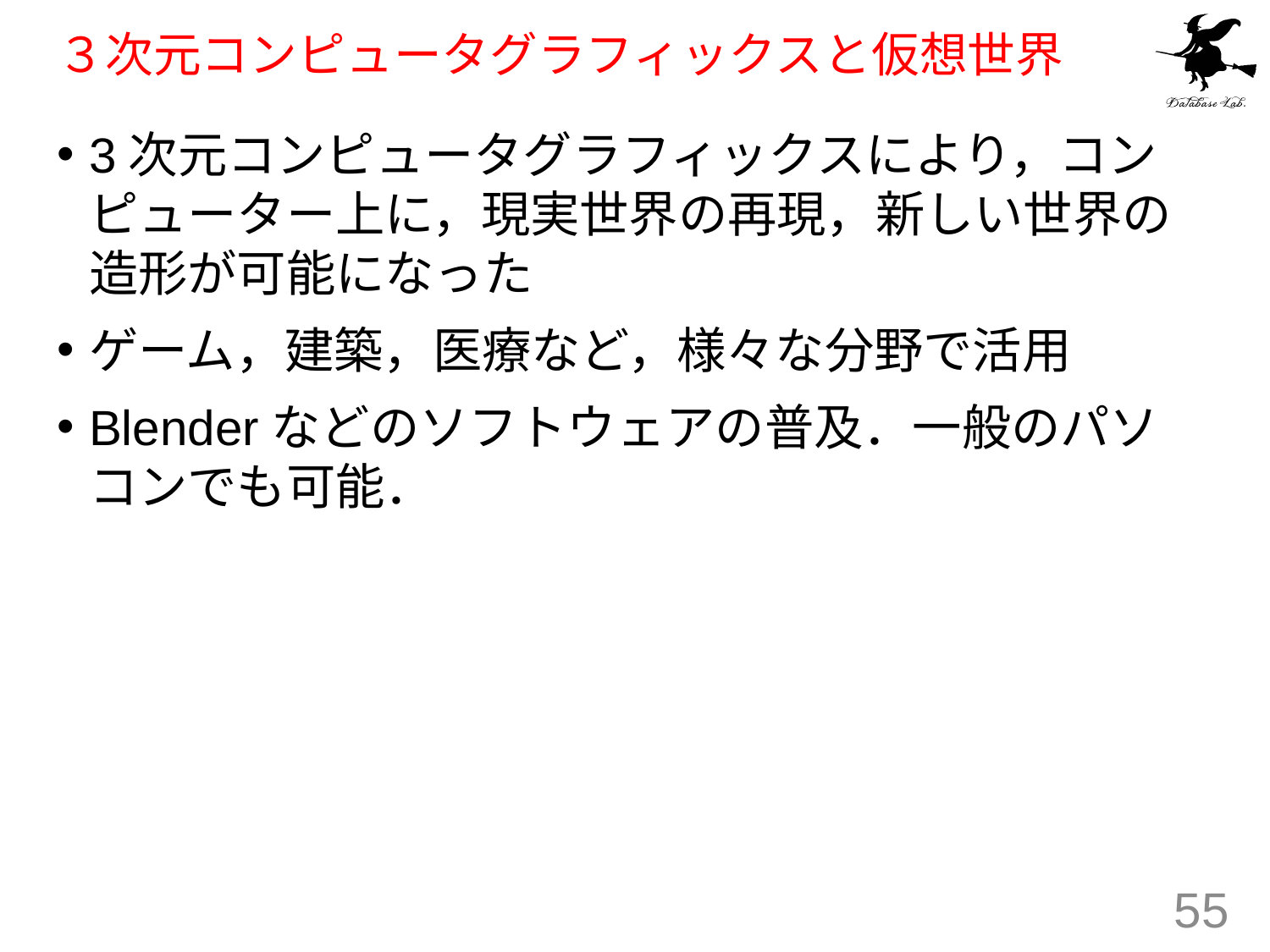

# ３次元コンピュータグラフィックスと仮想世界
3次元コンピュータグラフィックスにより，コンピューター上に，現実世界の再現，新しい世界の造形が可能になった
ゲーム，建築，医療など，様々な分野で活用
Blenderなどのソフトウェアの普及．一般のパソコンでも可能．
55